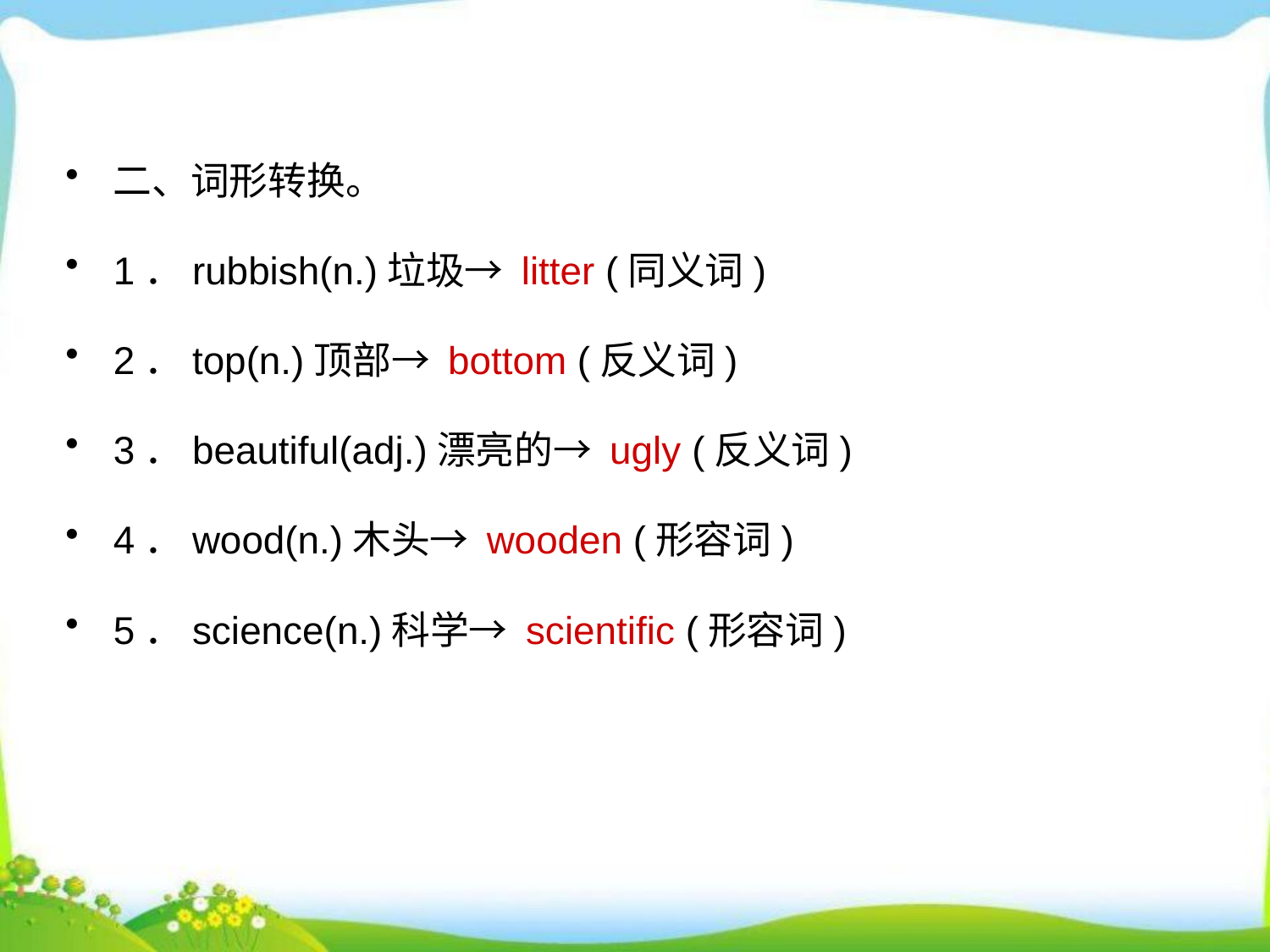

二、词形转换。

1．rubbish(n.)垃圾→ litter (同义词)

2．top(n.)顶部→ bottom (反义词)

3．beautiful(adj.)漂亮的→ ugly (反义词)

4．wood(n.)木头→ wooden (形容词)

5．science(n.)科学→ scientific (形容词)